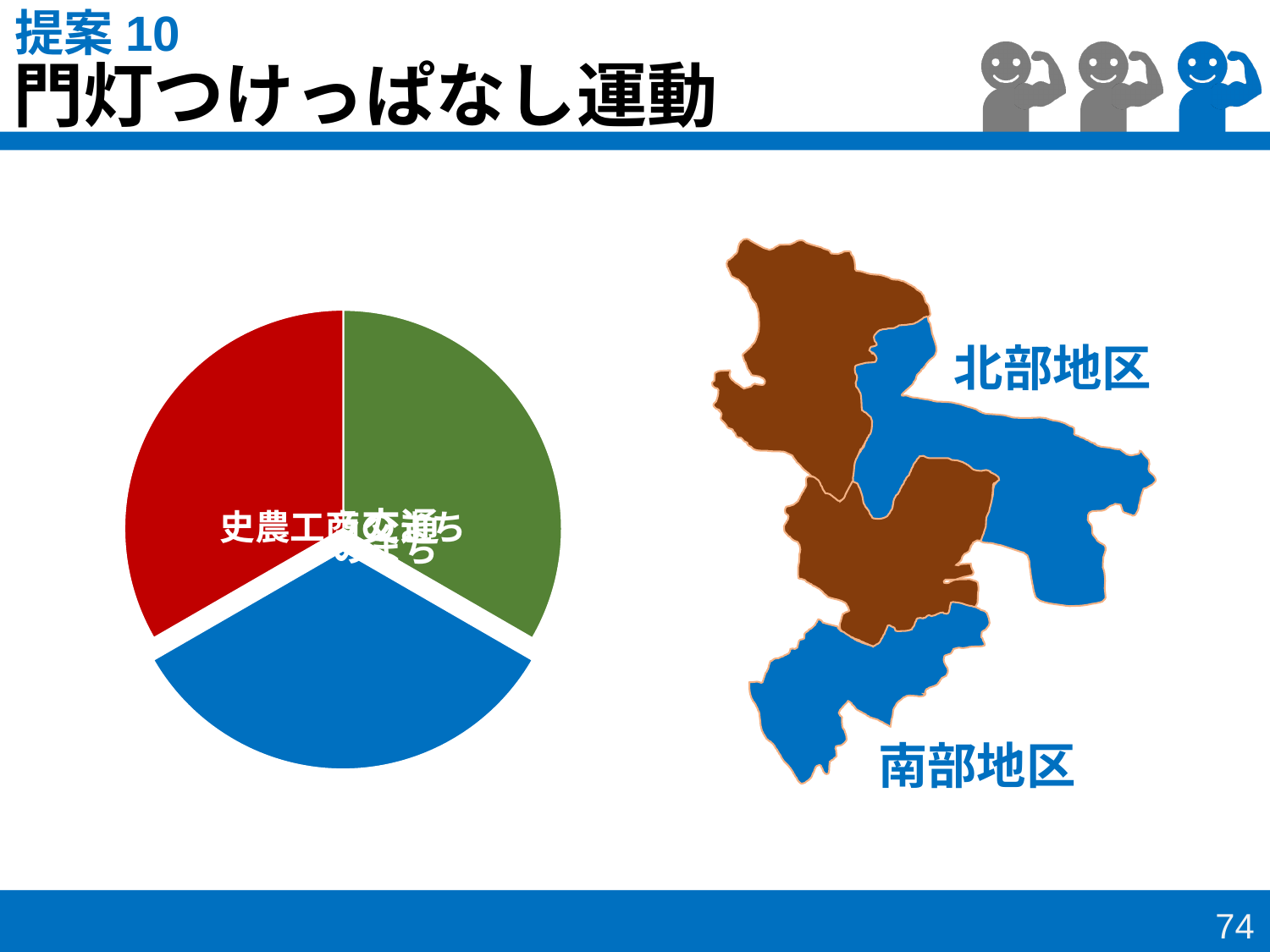

提案10
# 門灯つけっぱなし運動

キララ交通
AAAのまち
史農工商のまち
北部地区

南部地区
74